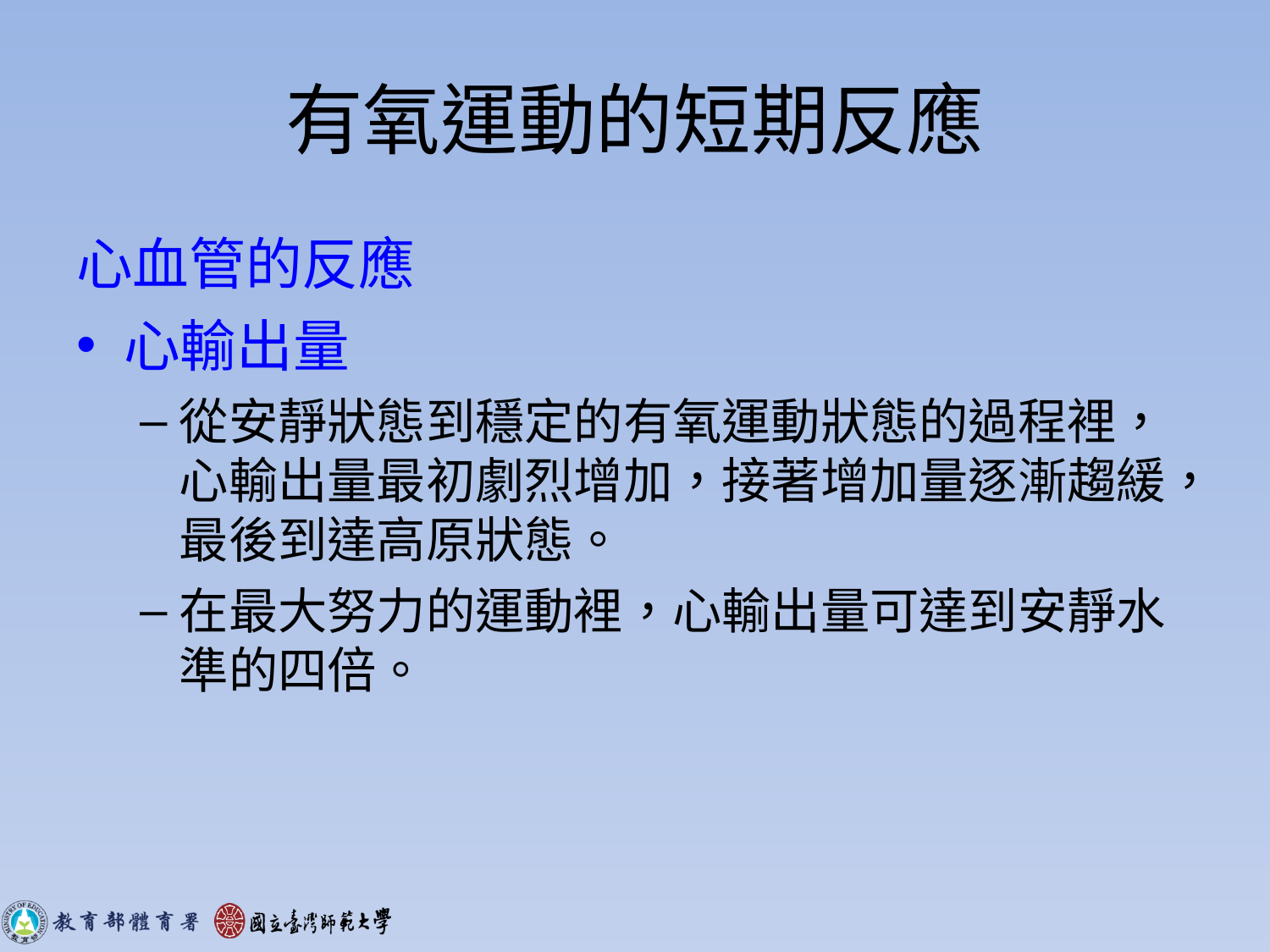

# 有氧運動的短期反應
心血管的反應
心輸出量
從安靜狀態到穩定的有氧運動狀態的過程裡，心輸出量最初劇烈增加，接著增加量逐漸趨緩，最後到達高原狀態。
在最大努力的運動裡，心輸出量可達到安靜水準的四倍。